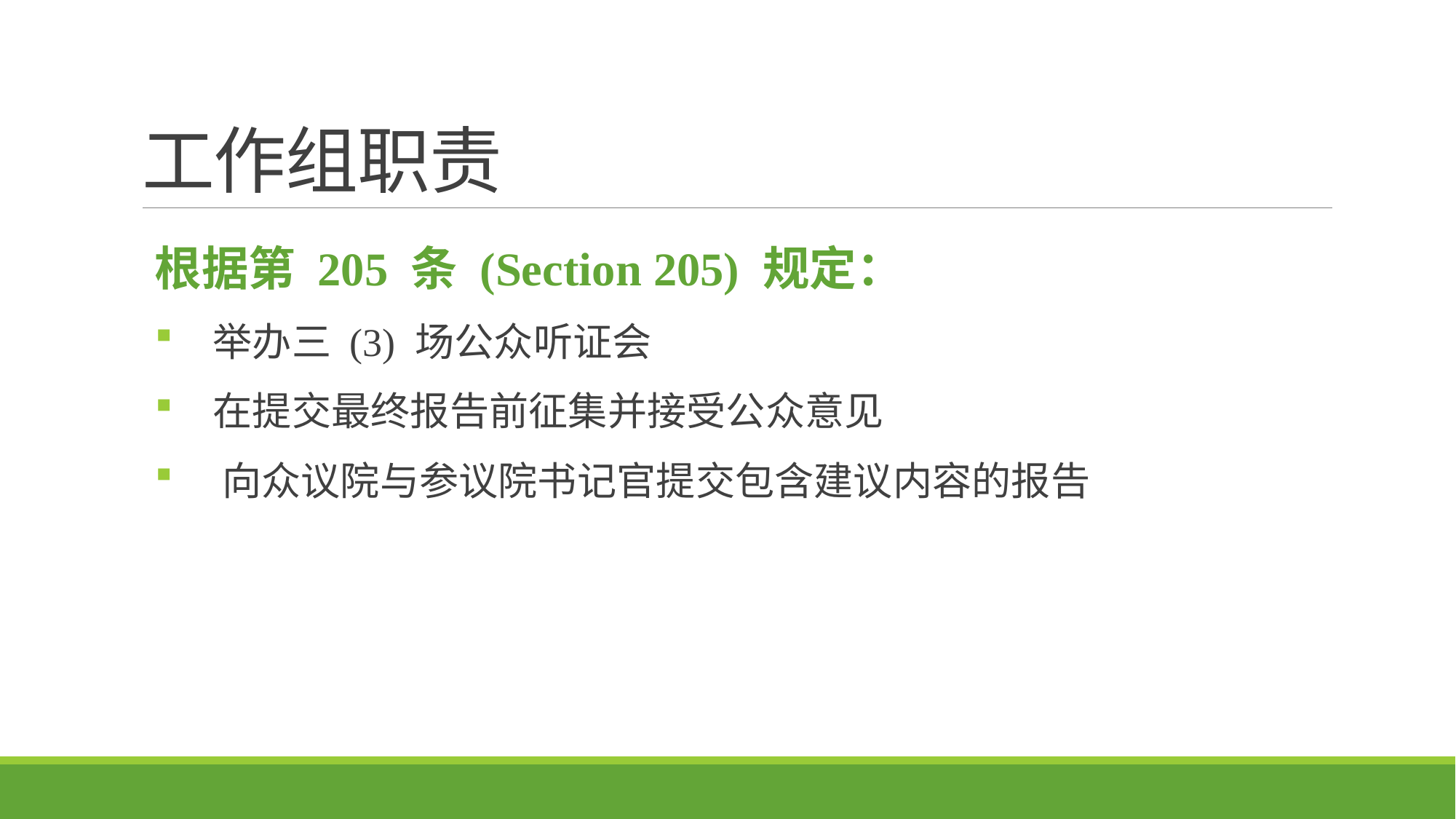

# 工作组职责
根据第 205 条 (Section 205) 规定：
   举办三 (3) 场公众听证会
   在提交最终报告前征集并接受公众意见
    向众议院与参议院书记官提交包含建议内容的报告